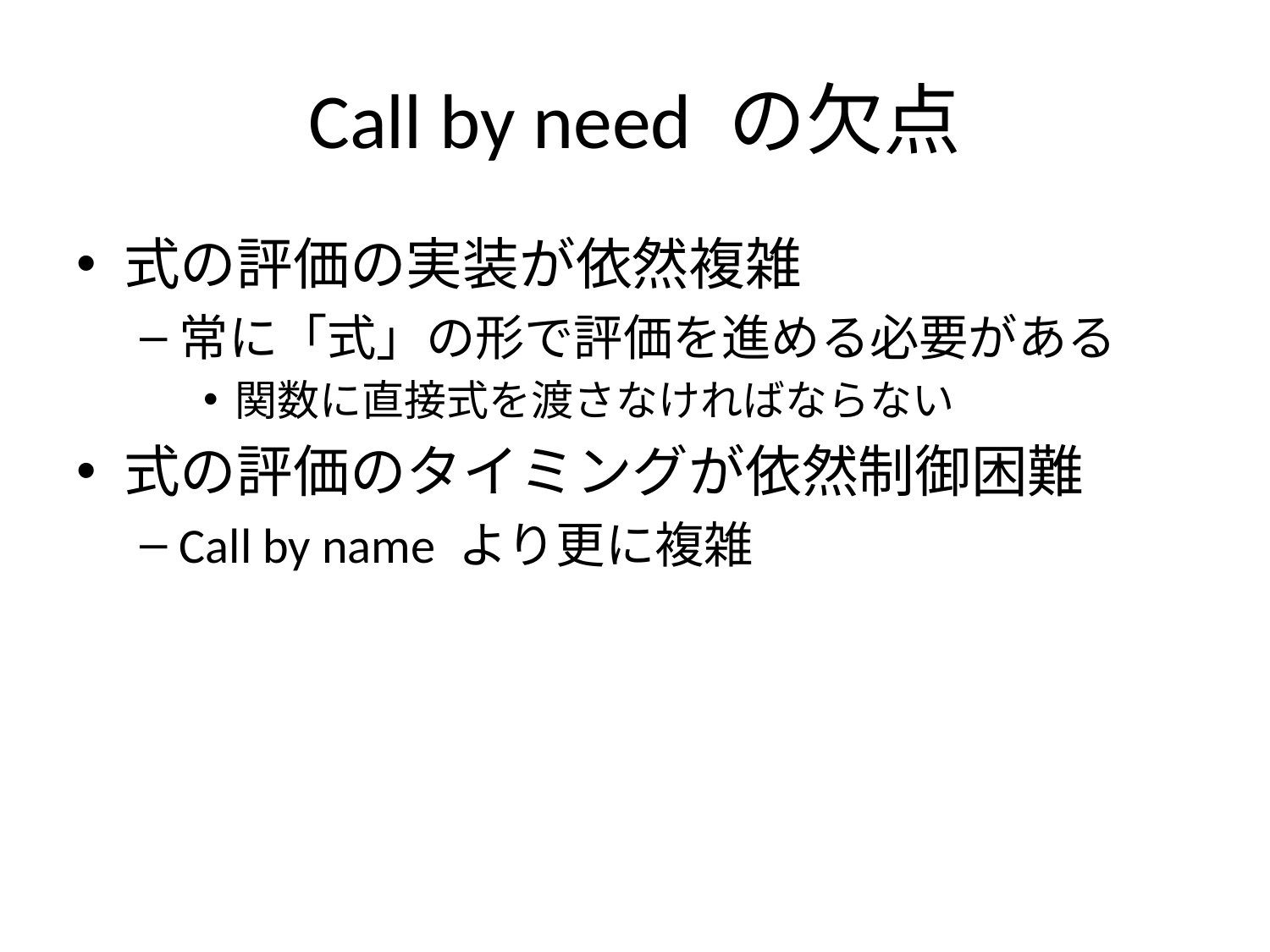

# Call by need の欠点
式の評価の実装が依然複雑
常に「式」の形で評価を進める必要がある
関数に直接式を渡さなければならない
式の評価のタイミングが依然制御困難
Call by name より更に複雑